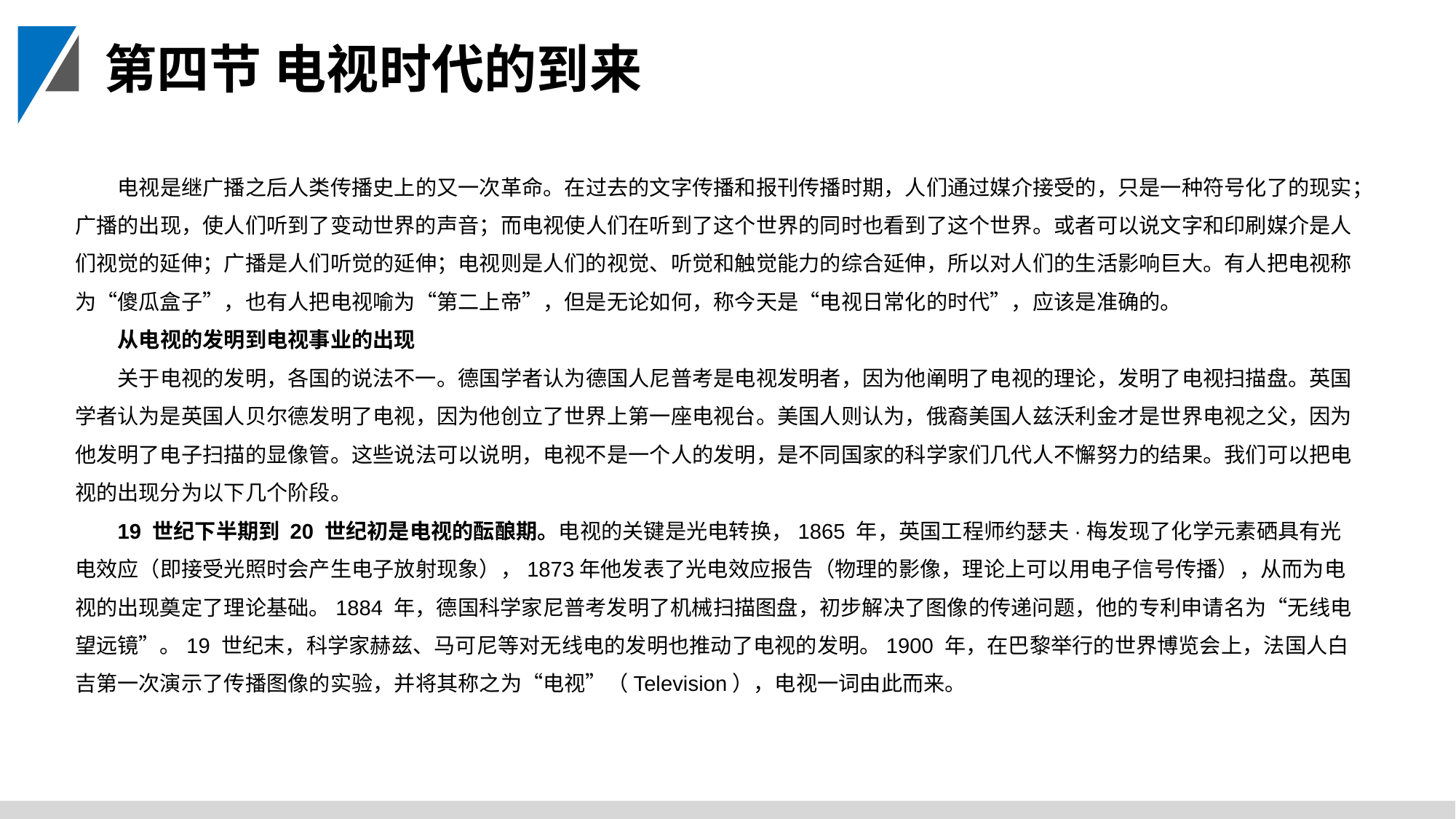

第四节 电视时代的到来
电视是继广播之后人类传播史上的又一次革命。在过去的文字传播和报刊传播时期，人们通过媒介接受的，只是一种符号化了的现实；广播的出现，使人们听到了变动世界的声音；而电视使人们在听到了这个世界的同时也看到了这个世界。或者可以说文字和印刷媒介是人们视觉的延伸；广播是人们听觉的延伸；电视则是人们的视觉、听觉和触觉能力的综合延伸，所以对人们的生活影响巨大。有人把电视称为“傻瓜盒子”，也有人把电视喻为“第二上帝”，但是无论如何，称今天是“电视日常化的时代”，应该是准确的。
从电视的发明到电视事业的出现
关于电视的发明，各国的说法不一。德国学者认为德国人尼普考是电视发明者，因为他阐明了电视的理论，发明了电视扫描盘。英国学者认为是英国人贝尔德发明了电视，因为他创立了世界上第一座电视台。美国人则认为，俄裔美国人兹沃利金才是世界电视之父，因为他发明了电子扫描的显像管。这些说法可以说明，电视不是一个人的发明，是不同国家的科学家们几代人不懈努力的结果。我们可以把电视的出现分为以下几个阶段。
19 世纪下半期到 20 世纪初是电视的酝酿期。电视的关键是光电转换，1865 年，英国工程师约瑟夫·梅发现了化学元素硒具有光电效应（即接受光照时会产生电子放射现象），1873年他发表了光电效应报告（物理的影像，理论上可以用电子信号传播），从而为电视的出现奠定了理论基础。1884 年，德国科学家尼普考发明了机械扫描图盘，初步解决了图像的传递问题，他的专利申请名为“无线电望远镜”。19 世纪末，科学家赫兹、马可尼等对无线电的发明也推动了电视的发明。1900 年，在巴黎举行的世界博览会上，法国人白吉第一次演示了传播图像的实验，并将其称之为“电视”（Television），电视一词由此而来。